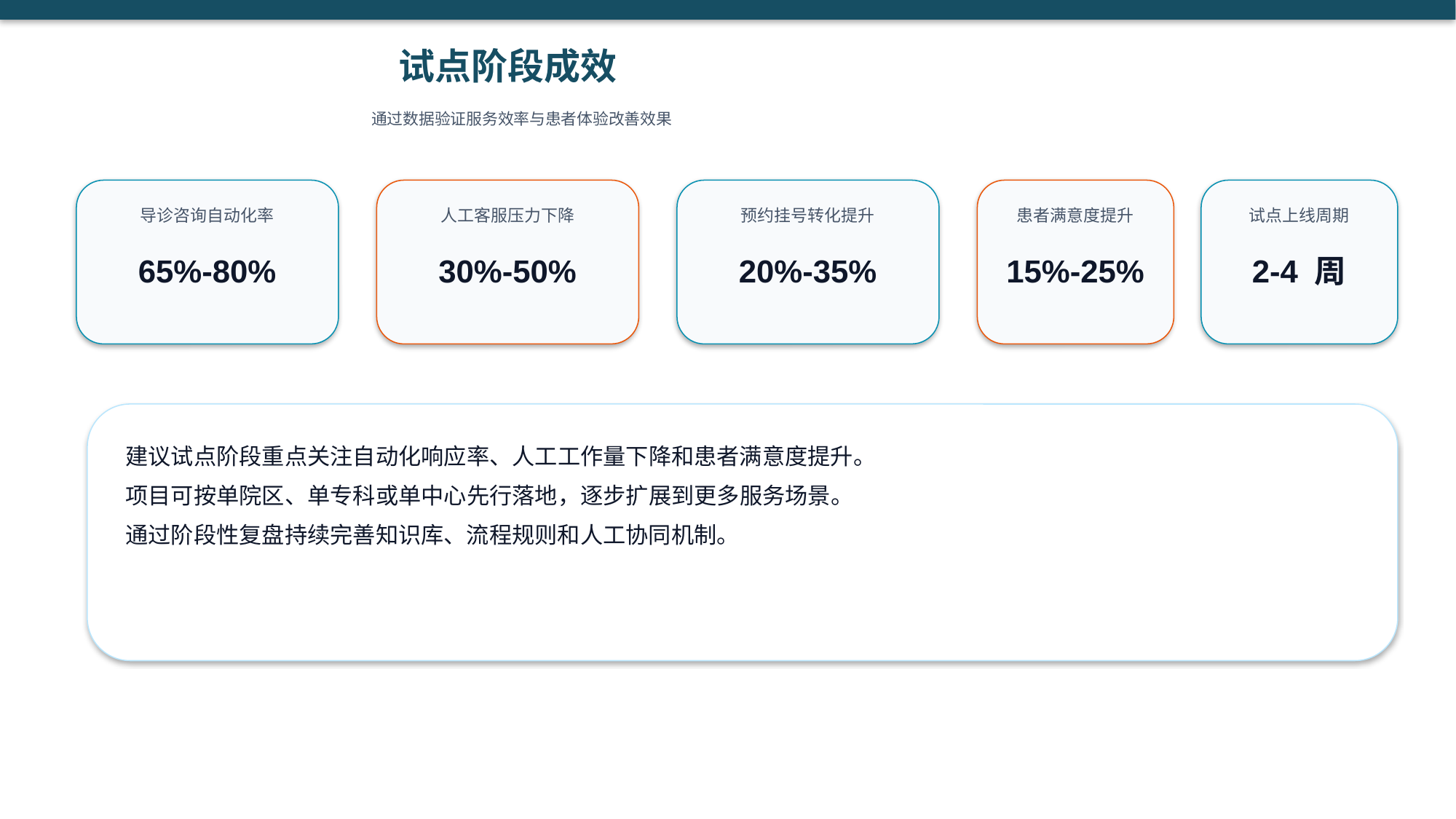

试点阶段成效
通过数据验证服务效率与患者体验改善效果

导诊咨询自动化率
人工客服压力下降
预约挂号转化提升
患者满意度提升
试点上线周期
65%-80%
30%-50%
20%-35%
15%-25%
2-4 周

建议试点阶段重点关注自动化响应率、人工工作量下降和患者满意度提升。
项目可按单院区、单专科或单中心先行落地，逐步扩展到更多服务场景。
通过阶段性复盘持续完善知识库、流程规则和人工协同机制。